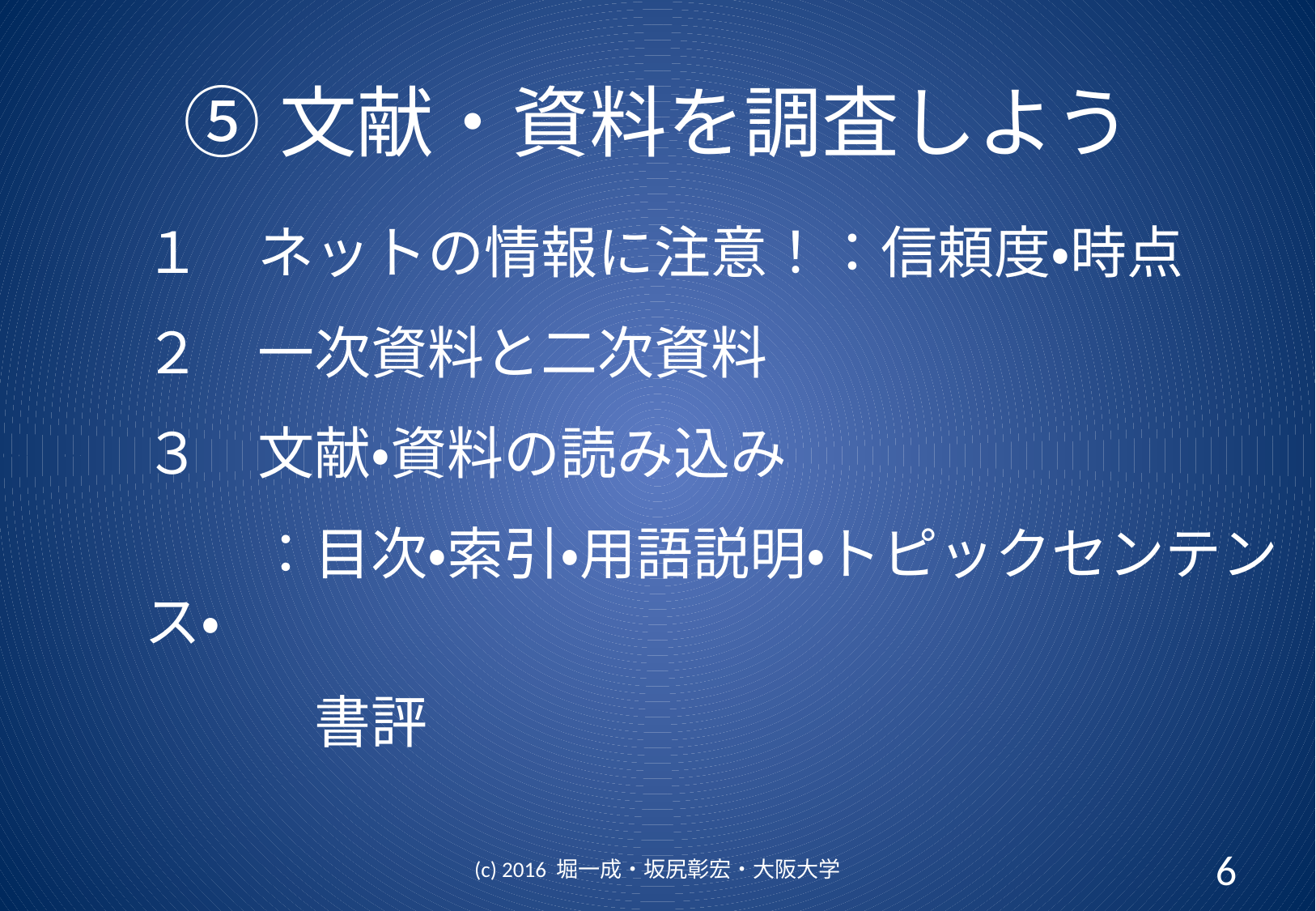

# ⑤文献・資料を調査しよう
１　ネットの情報に注意！：信頼度・時点
２　一次資料と二次資料
３　文献・資料の読み込み
　　：目次・索引・用語説明・トピックセンテンス・
　　　書評
(c) 2016 堀一成・坂尻彰宏・大阪大学
6